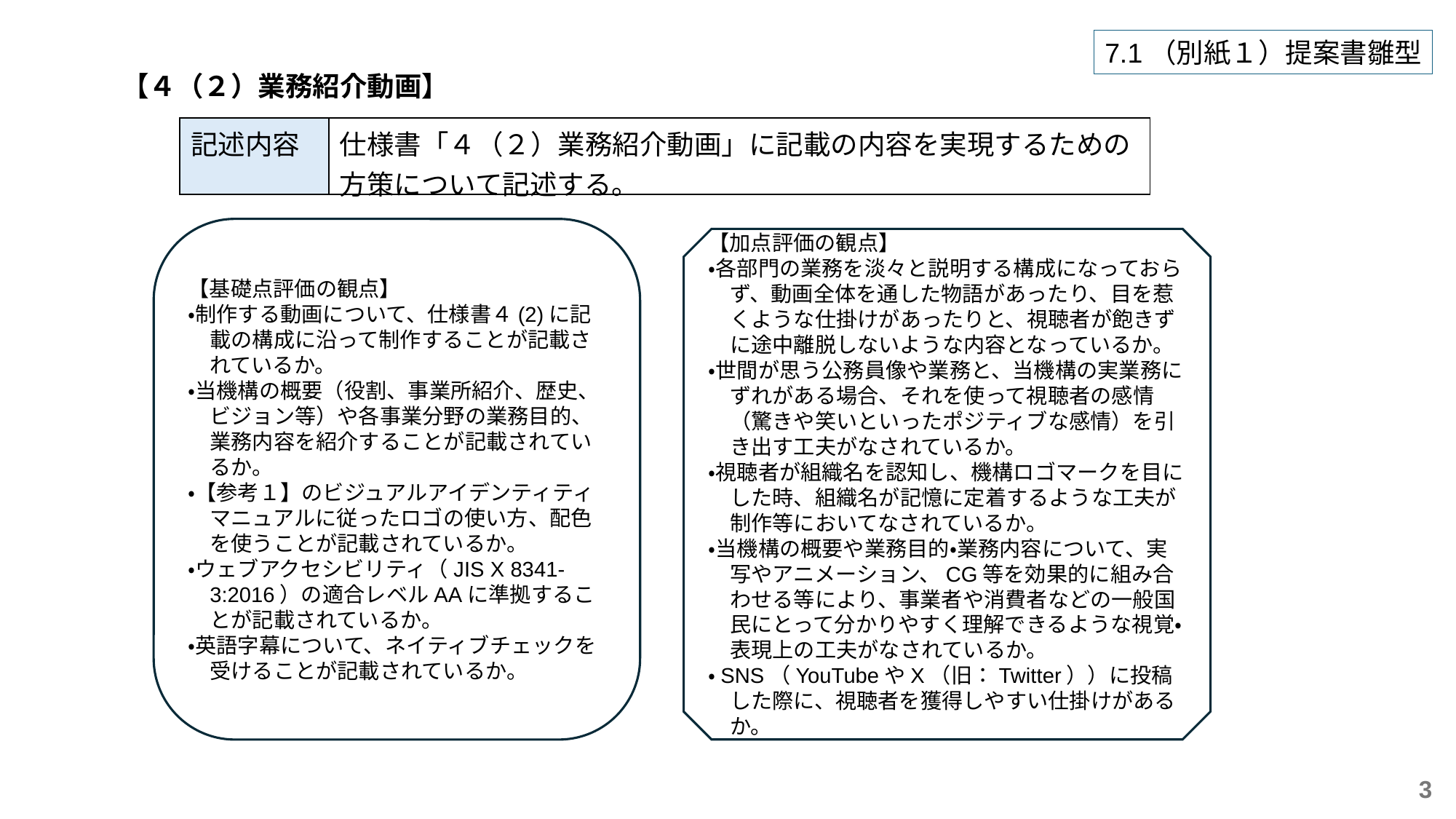

7.1（別紙１）提案書雛型
【４（２）業務紹介動画】
| 記述内容 | 仕様書「４（２）業務紹介動画」に記載の内容を実現するための方策について記述する。 |
| --- | --- |
【基礎点評価の観点】
・制作する動画について、仕様書４(2)に記載の構成に沿って制作することが記載されているか。
・当機構の概要（役割、事業所紹介、歴史、ビジョン等）や各事業分野の業務目的、業務内容を紹介することが記載されているか。
・【参考１】のビジュアルアイデンティティマニュアルに従ったロゴの使い方、配色を使うことが記載されているか。
・ウェブアクセシビリティ（JIS X 8341-3:2016）の適合レベルAAに準拠することが記載されているか。
・英語字幕について、ネイティブチェックを受けることが記載されているか。
【加点評価の観点】
・各部門の業務を淡々と説明する構成になっておらず、動画全体を通した物語があったり、目を惹くような仕掛けがあったりと、視聴者が飽きずに途中離脱しないような内容となっているか。
・世間が思う公務員像や業務と、当機構の実業務にずれがある場合、それを使って視聴者の感情（驚きや笑いといったポジティブな感情）を引き出す工夫がなされているか。
・視聴者が組織名を認知し、機構ロゴマークを目にした時、組織名が記憶に定着するような工夫が制作等においてなされているか。
・当機構の概要や業務目的・業務内容について、実写やアニメーション、CG等を効果的に組み合わせる等により、事業者や消費者などの一般国民にとって分かりやすく理解できるような視覚・表現上の工夫がなされているか。
・SNS（YouTubeやX（旧：Twitter））に投稿した際に、視聴者を獲得しやすい仕掛けがあるか。
3